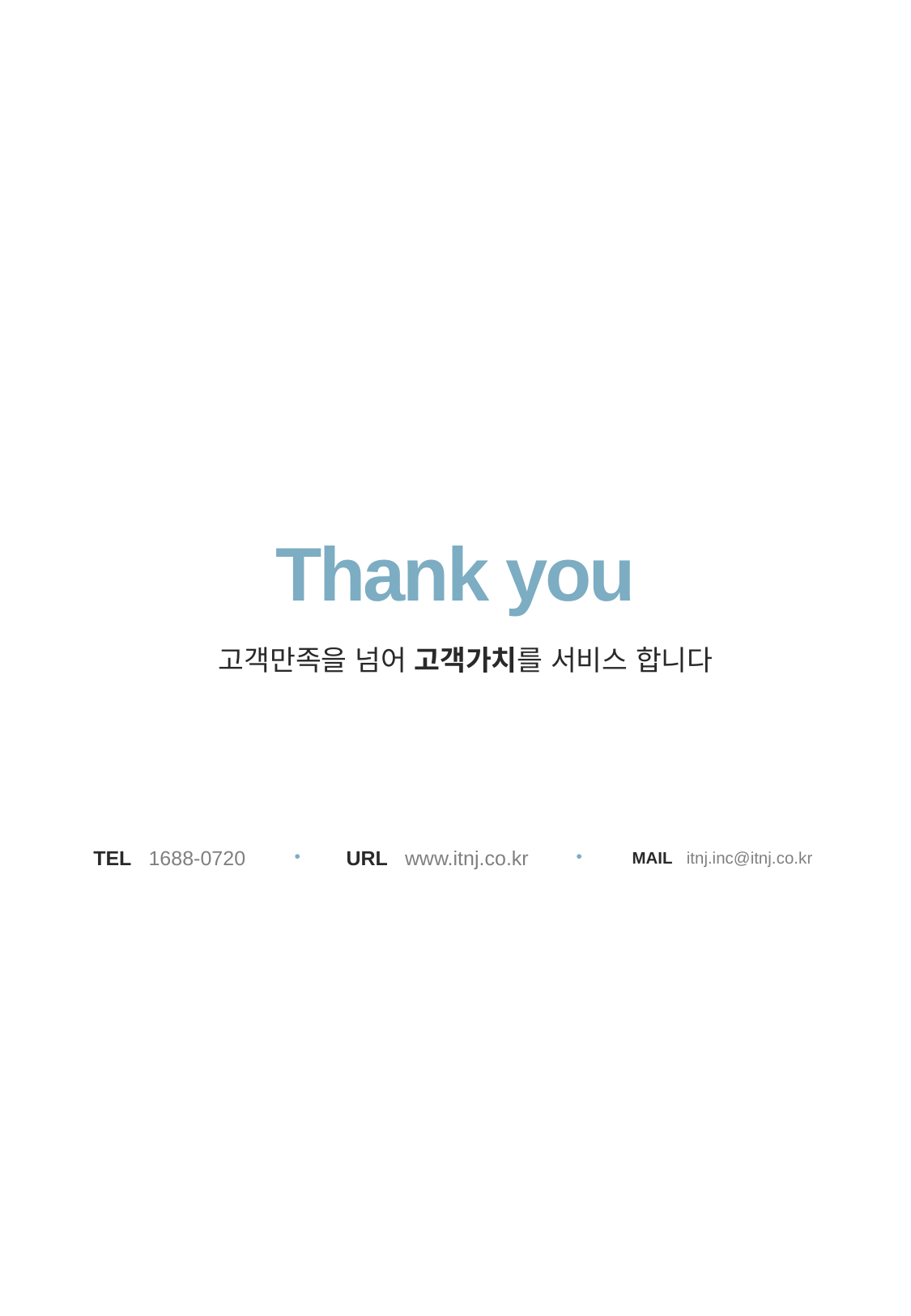

Thank you
# 고객만족을 넘어 고객가치를 서비스 합니다
TEL   1688-0720
URL   www.itnj.co.kr
MAIL   itnj.inc@itnj.co.kr